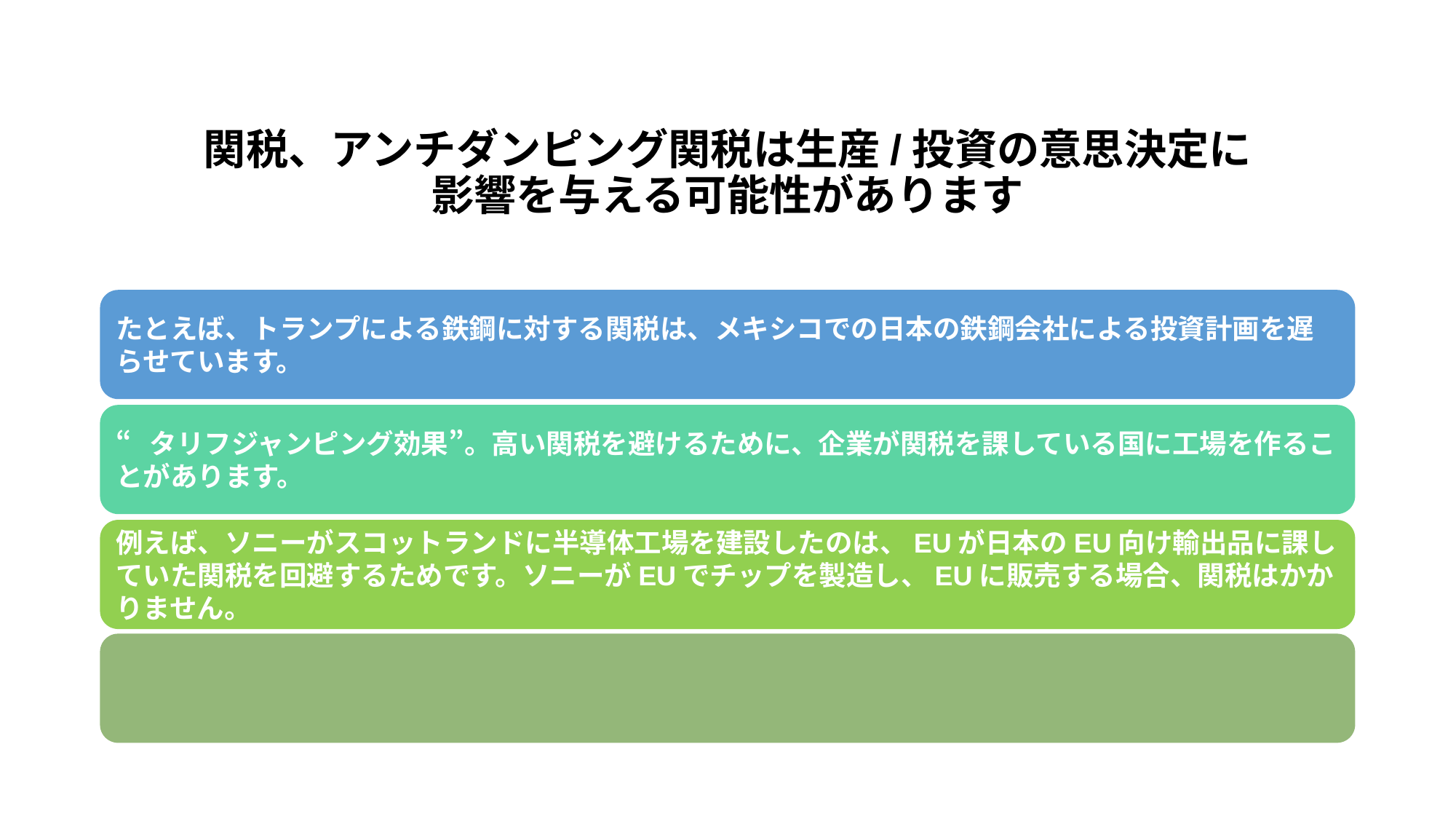

# 関税、アンチダンピング関税は生産/投資の意思決定に 影響を与える可能性があります
たとえば、トランプによる鉄鋼に対する関税は、メキシコでの日本の鉄鋼会社による投資計画を遅らせています。

“タリフジャンピング効果”。高い関税を避けるために、企業が関税を課している国に工場を作ることがあります。
例えば、ソニーがスコットランドに半導体工場を建設したのは、EUが日本のEU向け輸出品に課していた関税を回避するためです。ソニーがEUでチップを製造し、EUに販売する場合、関税はかかりません。